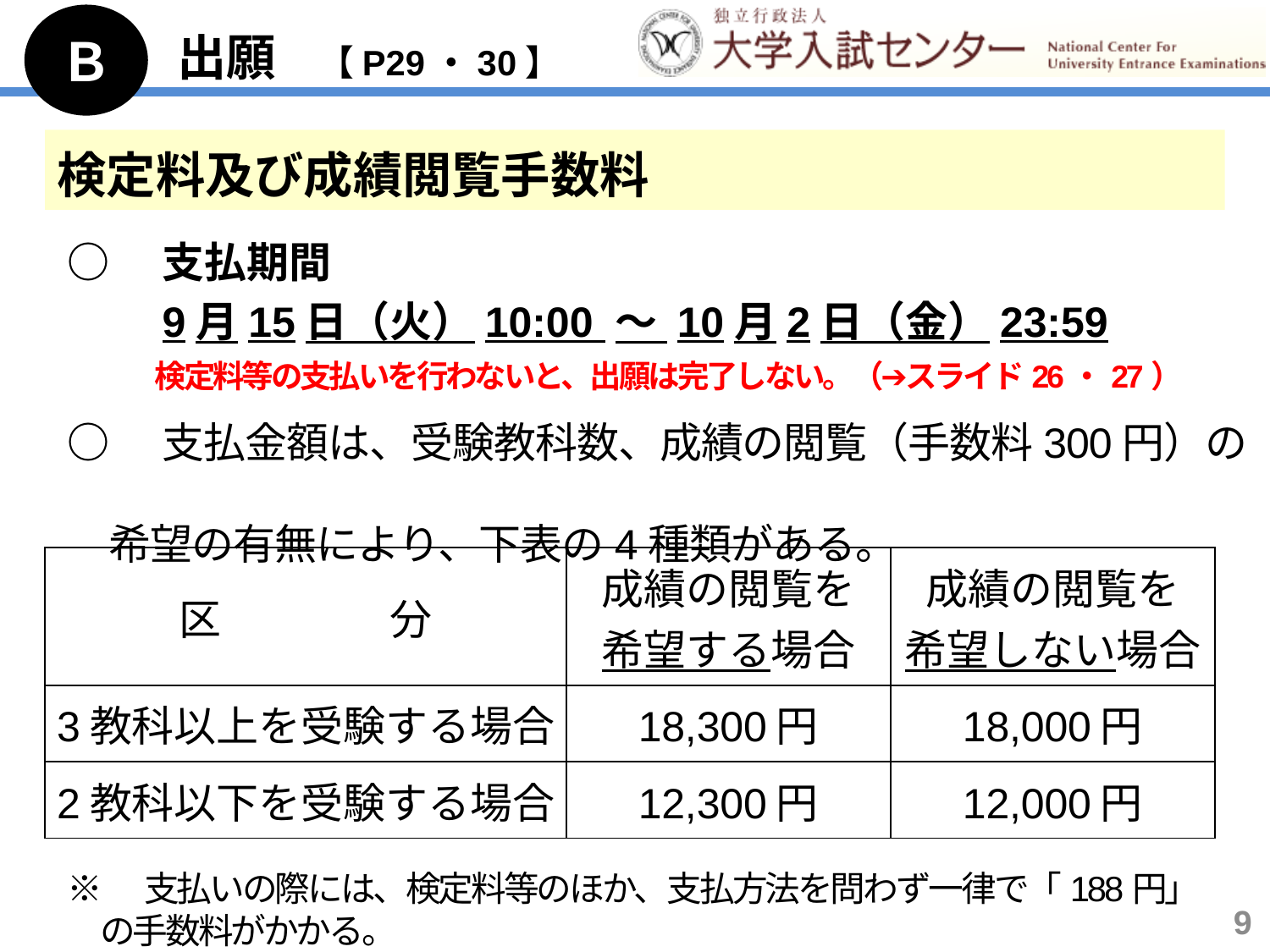

Ｂ
出願　【P29・30】
検定料及び成績閲覧手数料
○　支払期間
　　9月15日（火）10:00 ～ 10月2日（金）23:59
　　　検定料等の支払いを行わないと、出願は完了しない。（➔スライド26・27）
○　支払金額は、受験教科数、成績の閲覧（手数料300円）の
　希望の有無により、下表の4種類がある。

※　支払いの際には、検定料等のほか、支払方法を問わず一律で「188円」
　の手数料がかかる。
| 区　　　　分 | 成績の閲覧を 希望する場合 | 成績の閲覧を 希望しない場合 |
| --- | --- | --- |
| 3教科以上を受験する場合 | 18,300円 | 18,000円 |
| 2教科以下を受験する場合 | 12,300円 | 12,000円 |
9